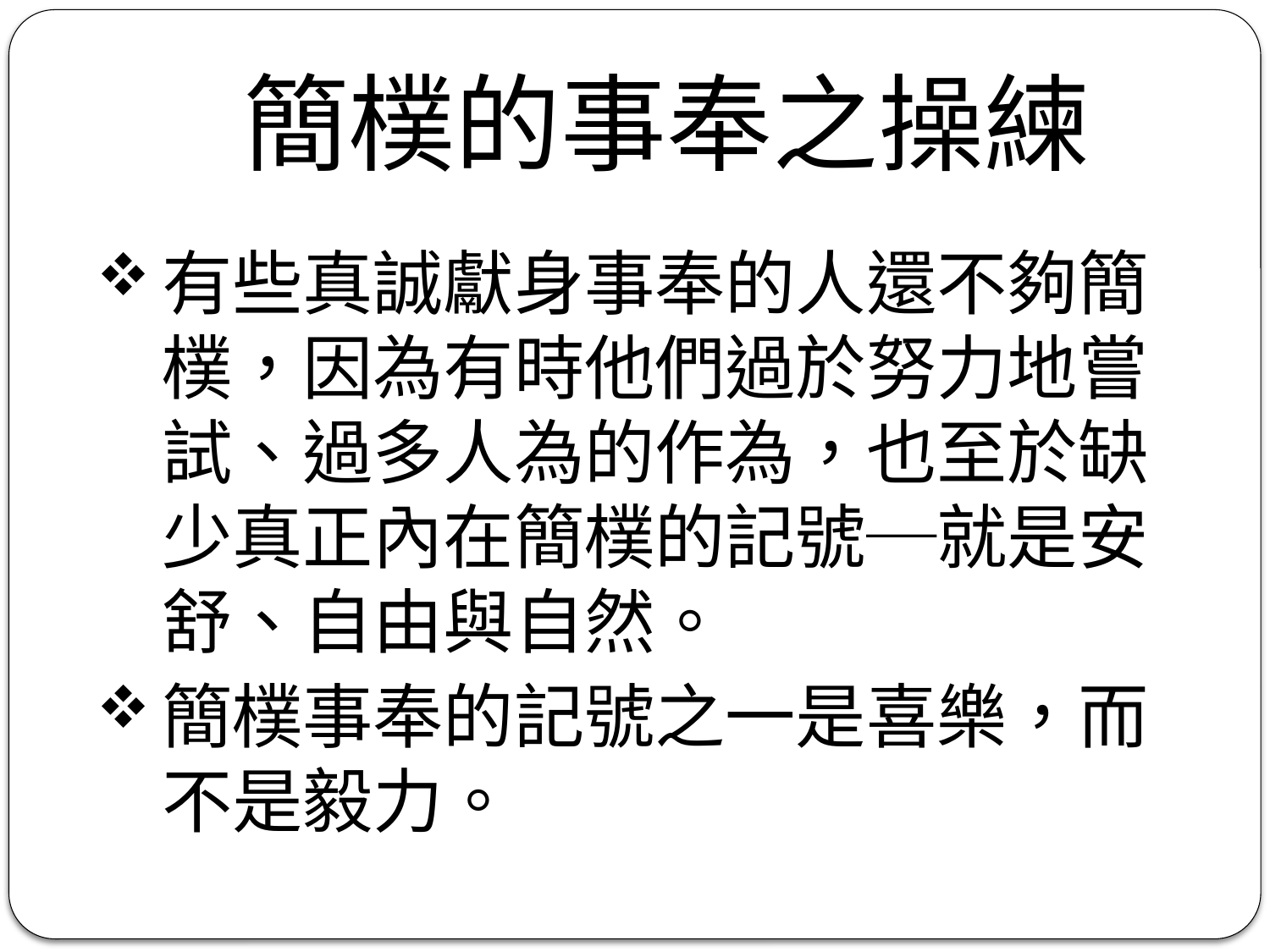

# 簡樸的事奉之操練
有些真誠獻身事奉的人還不夠簡樸，因為有時他們過於努力地嘗試、過多人為的作為，也至於缺少真正內在簡樸的記號─就是安舒、自由與自然。
簡樸事奉的記號之一是喜樂，而不是毅力。